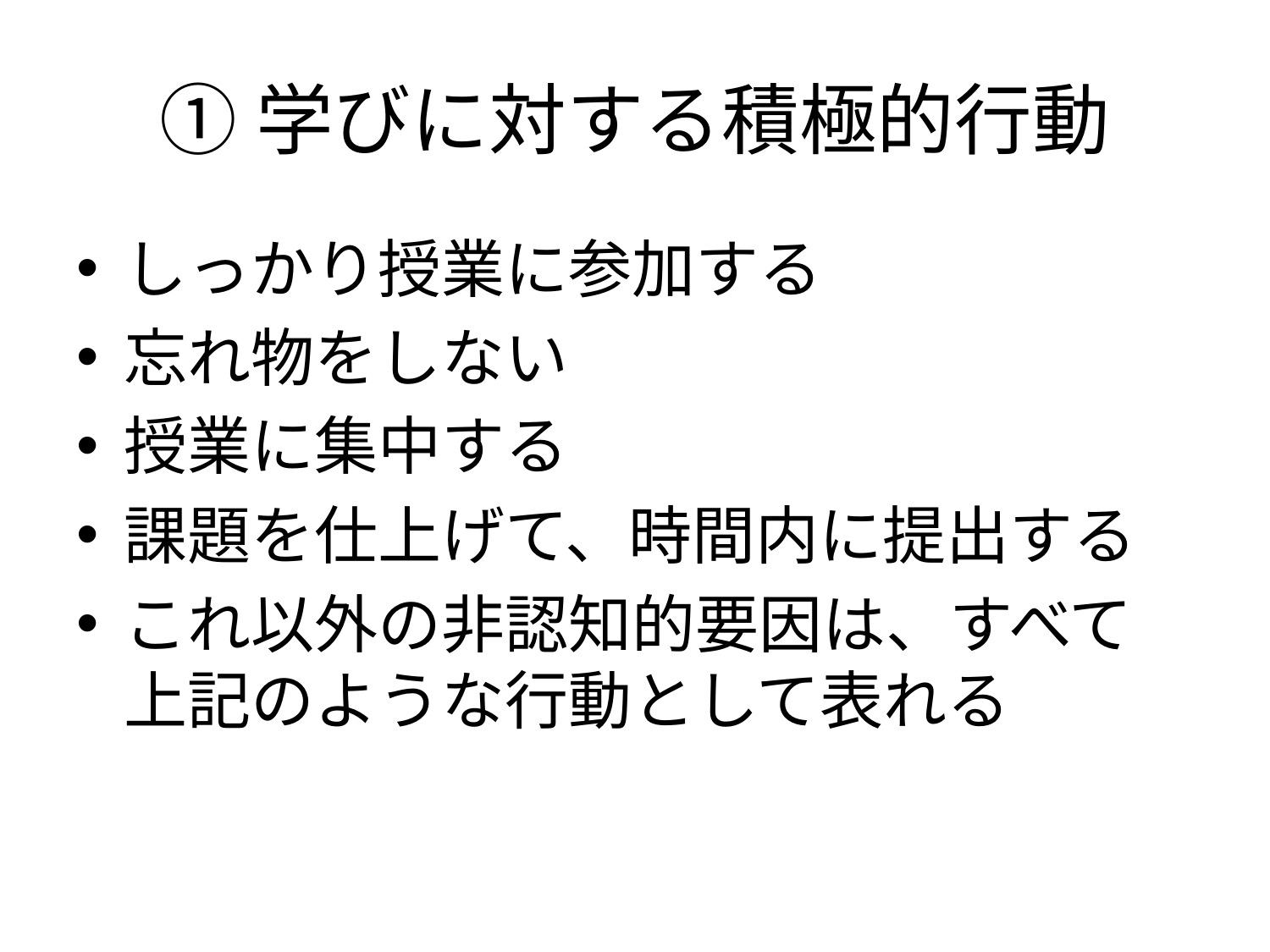

# ①学びに対する積極的行動
しっかり授業に参加する
忘れ物をしない
授業に集中する
課題を仕上げて、時間内に提出する
これ以外の非認知的要因は、すべて上記のような行動として表れる